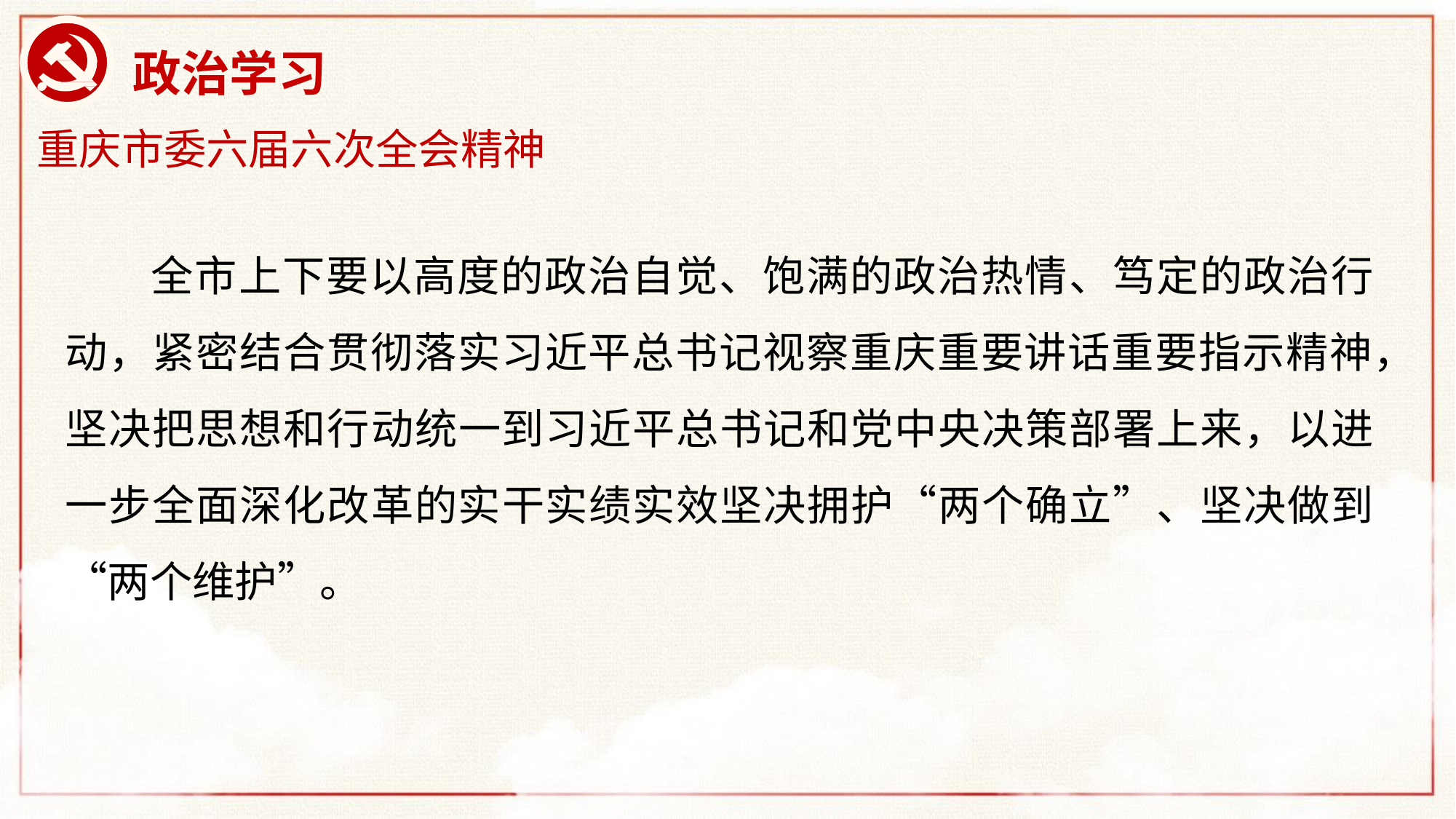

# 政治学习
重庆市委六届六次全会精神
全市上下要以高度的政治自觉、饱满的政治热情、笃定的政治行动，紧密结合贯彻落实习近平总书记视察重庆重要讲话重要指示精神，坚决把思想和行动统一到习近平总书记和党中央决策部署上来，以进一步全面深化改革的实干实绩实效坚决拥护“两个确立”、坚决做到“两个维护”。